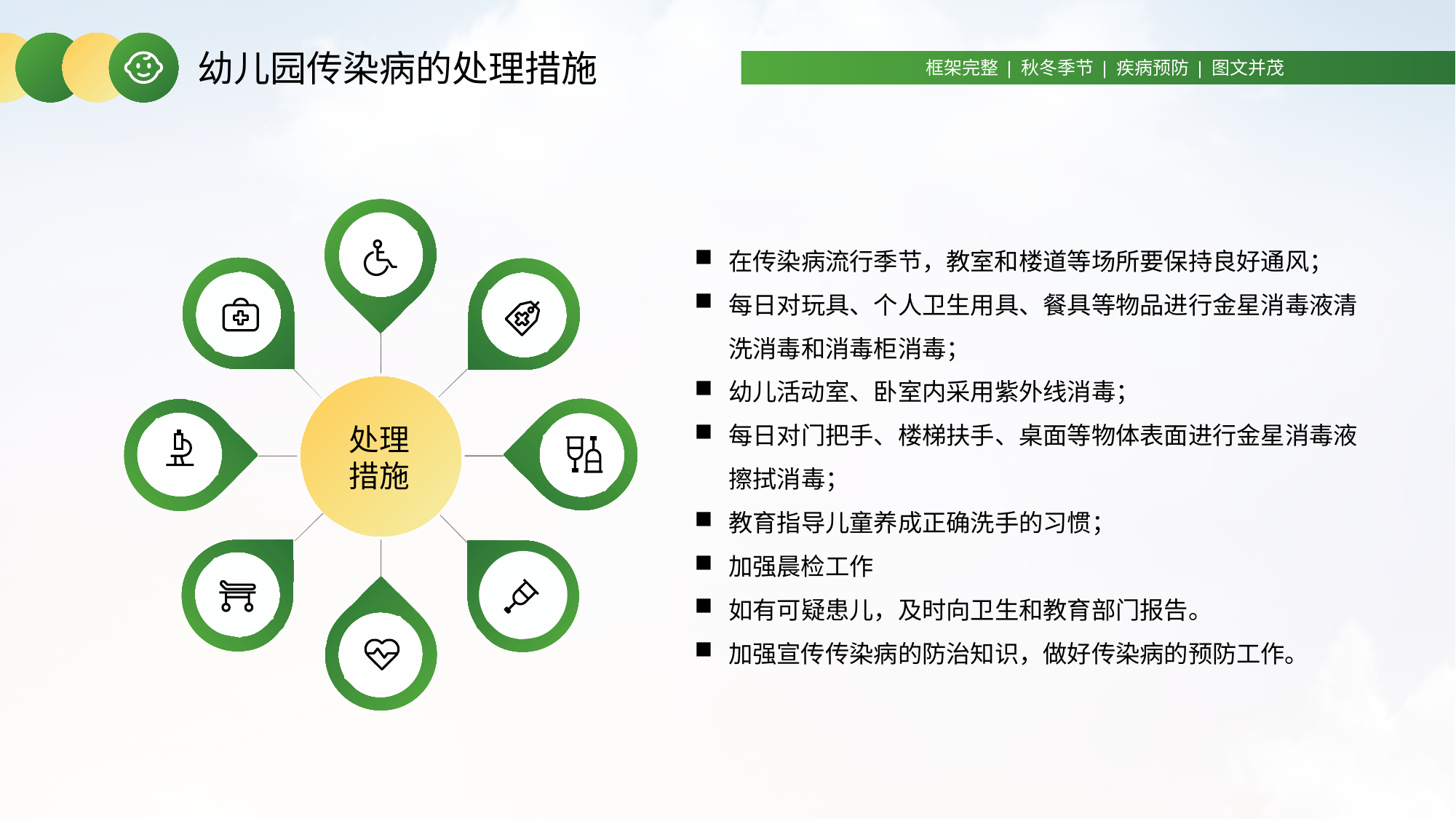

幼儿园传染病的处理措施
框架完整 | 秋冬季节 | 疾病预防 | 图文并茂

处理
措施

在传染病流行季节，教室和楼道等场所要保持良好通风；
每日对玩具、个人卫生用具、餐具等物品进行金星消毒液清洗消毒和消毒柜消毒；
幼儿活动室、卧室内采用紫外线消毒；
每日对门把手、楼梯扶手、桌面等物体表面进行金星消毒液擦拭消毒；
教育指导儿童养成正确洗手的习惯；
加强晨检工作
如有可疑患儿，及时向卫生和教育部门报告。
加强宣传传染病的防治知识，做好传染病的预防工作。